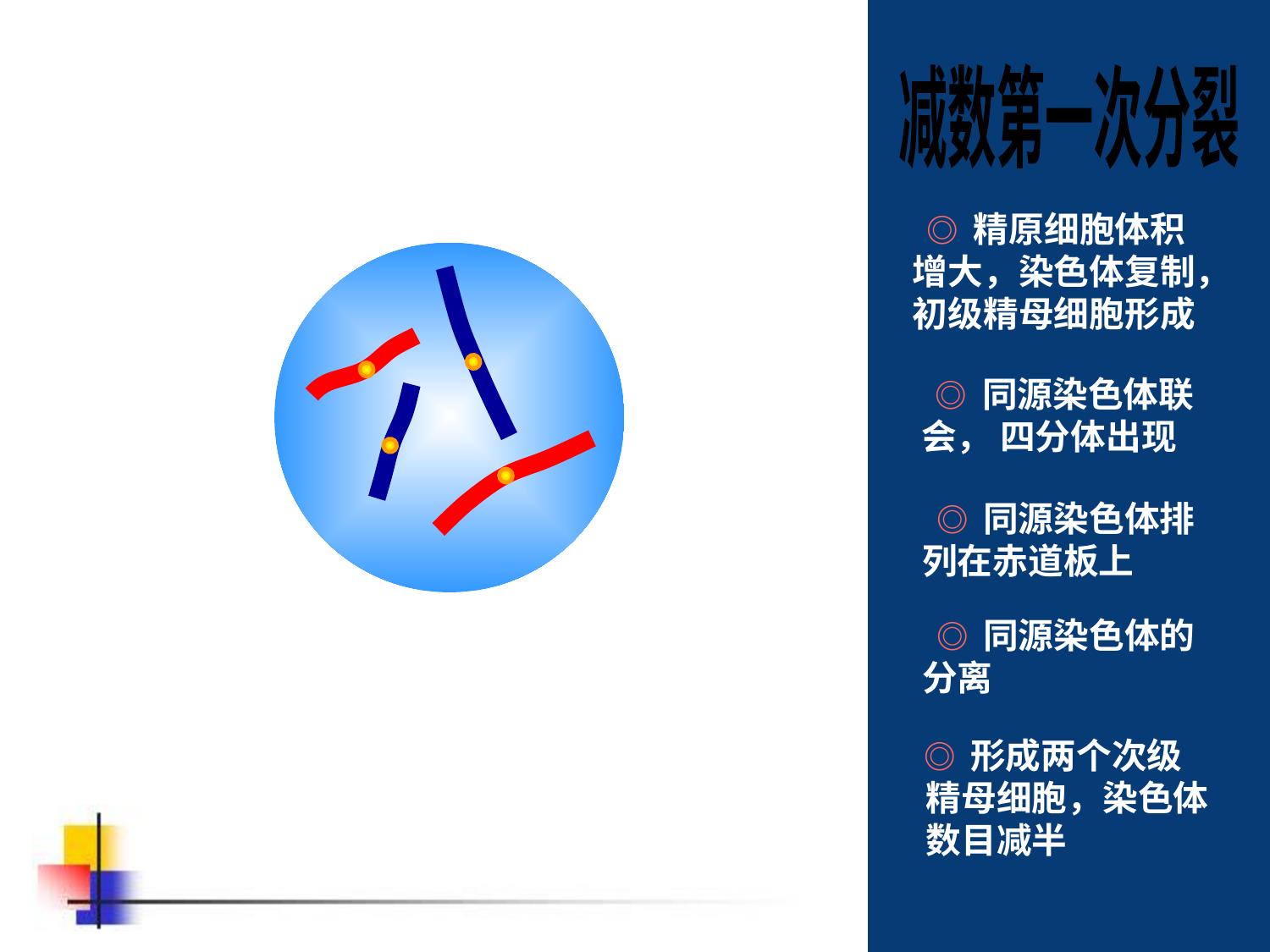

减数第一次分裂
  ◎ 精原细胞体积
增大，染色体复制，
初级精母细胞形成

  ◎ 同源染色体联
会， 四分体出现

  ◎ 同源染色体排
列在赤道板上
  ◎ 同源染色体的
分离
  ◎ 形成两个次级
 精母细胞，染色体
 数目减半